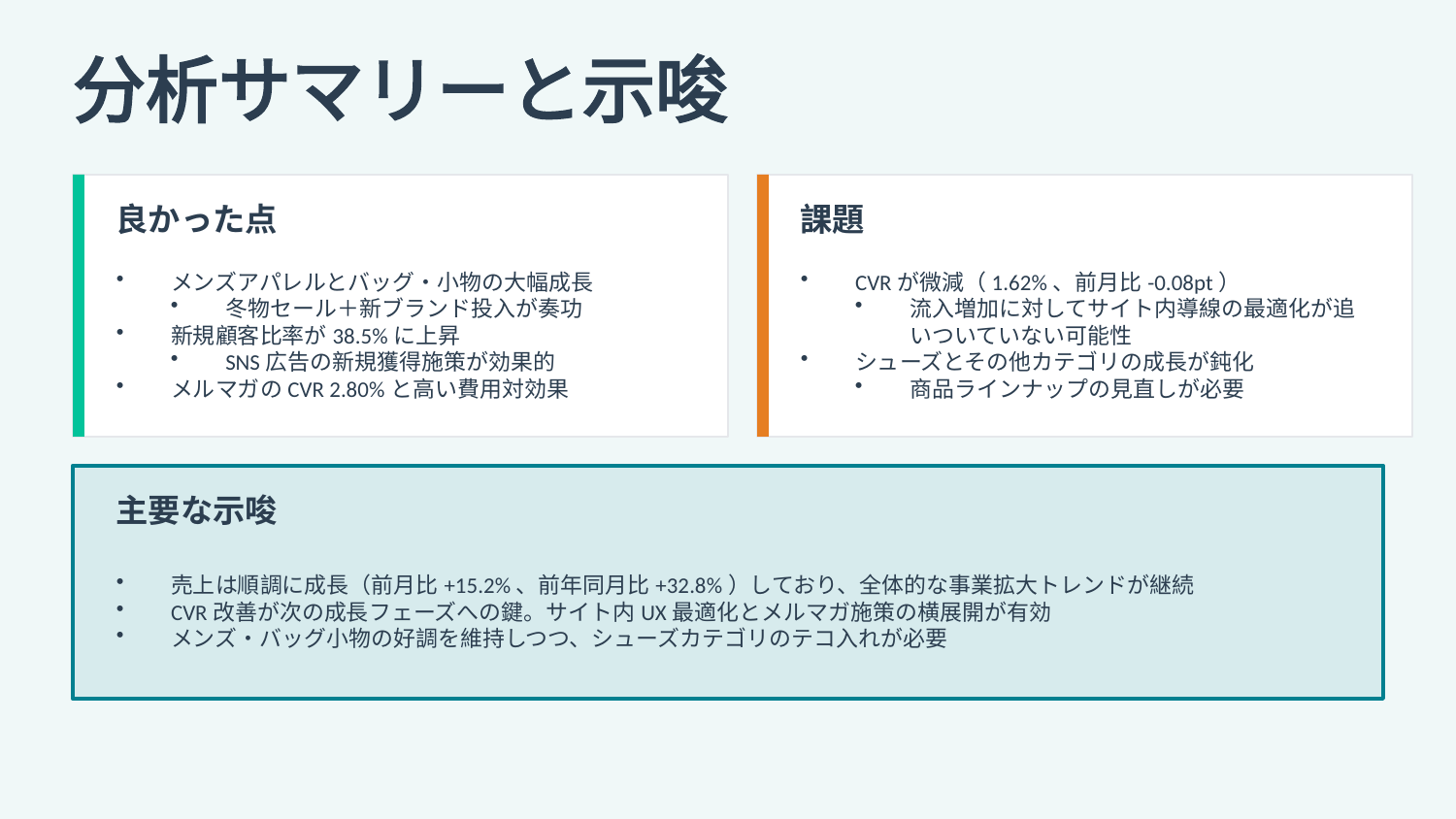

分析サマリーと示唆

良かった点
課題
メンズアパレルとバッグ・小物の大幅成長
冬物セール＋新ブランド投入が奏功
新規顧客比率が38.5%に上昇
SNS広告の新規獲得施策が効果的
メルマガのCVR 2.80%と高い費用対効果
CVRが微減（1.62%、前月比-0.08pt）
流入増加に対してサイト内導線の最適化が追いついていない可能性
シューズとその他カテゴリの成長が鈍化
商品ラインナップの見直しが必要

主要な示唆
売上は順調に成長（前月比+15.2%、前年同月比+32.8%）しており、全体的な事業拡大トレンドが継続
CVR改善が次の成長フェーズへの鍵。サイト内UX最適化とメルマガ施策の横展開が有効
メンズ・バッグ小物の好調を維持しつつ、シューズカテゴリのテコ入れが必要